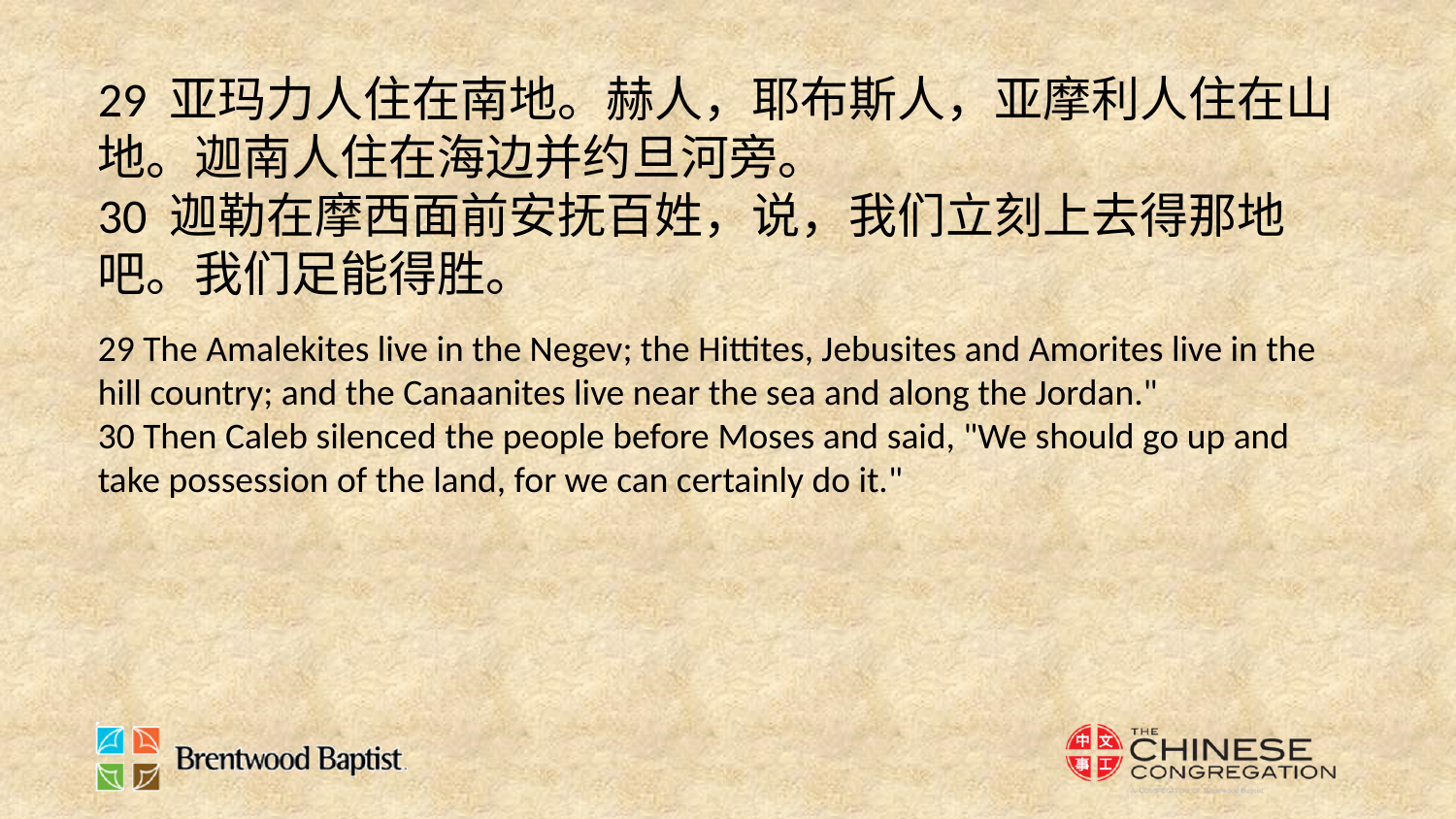

29 亚玛力人住在南地。赫人，耶布斯人，亚摩利人住在山地。迦南人住在海边并约旦河旁。
30 迦勒在摩西面前安抚百姓，说，我们立刻上去得那地吧。我们足能得胜。

29 The Amalekites live in the Negev; the Hittites, Jebusites and Amorites live in the hill country; and the Canaanites live near the sea and along the Jordan."
30 Then Caleb silenced the people before Moses and said, "We should go up and take possession of the land, for we can certainly do it."